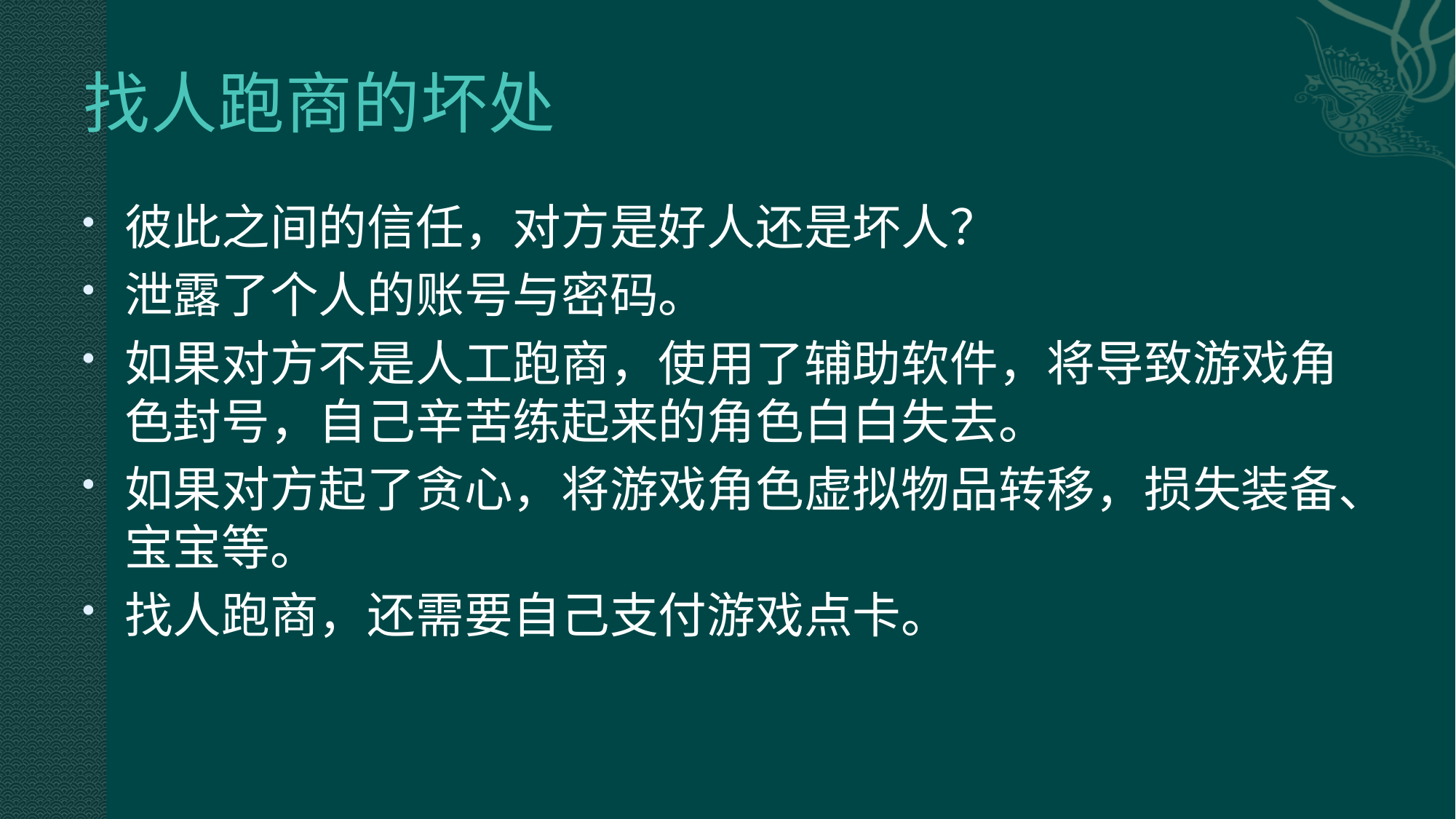

# 找人跑商的坏处
彼此之间的信任，对方是好人还是坏人？
泄露了个人的账号与密码。
如果对方不是人工跑商，使用了辅助软件，将导致游戏角色封号，自己辛苦练起来的角色白白失去。
如果对方起了贪心，将游戏角色虚拟物品转移，损失装备、宝宝等。
找人跑商，还需要自己支付游戏点卡。